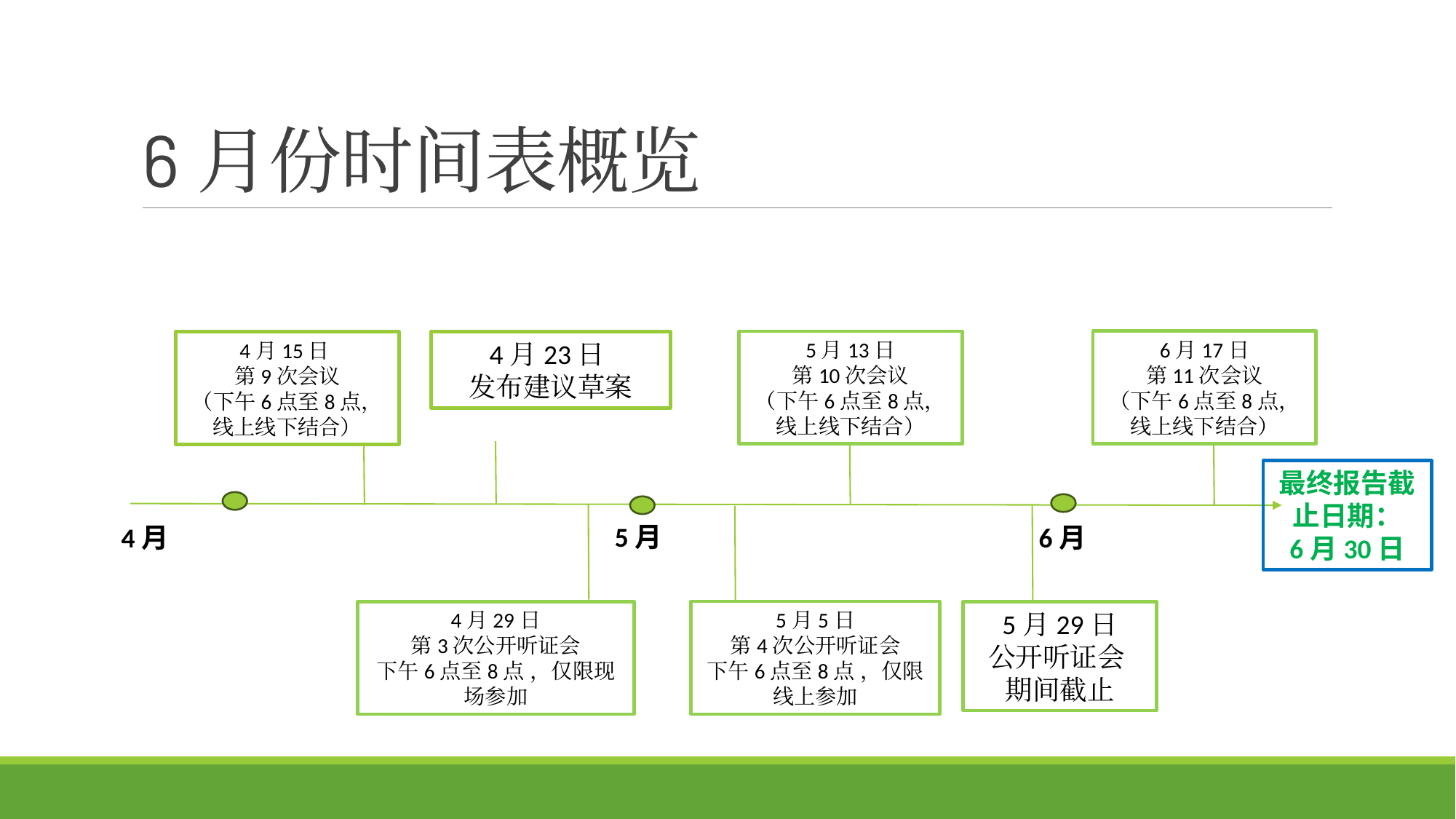

# 6月份时间表概览
6月17日
第11次会议
（下午6点至8点，线上线下结合）
5月13日
第10次会议
（下午6点至8点，线上线下结合）
4月23日
发布建议草案
4月15日
第9次会议
（下午6点至8点，线上线下结合）
最终报告截止日期：
6月30日

5月
4月
6月
5月5日
第4次公开听证会
下午6点至8点 ，仅限线上参加
5月29日
公开听证会
期间截止
4月29日
第3次公开听证会
下午6点至8点 ，仅限现场参加